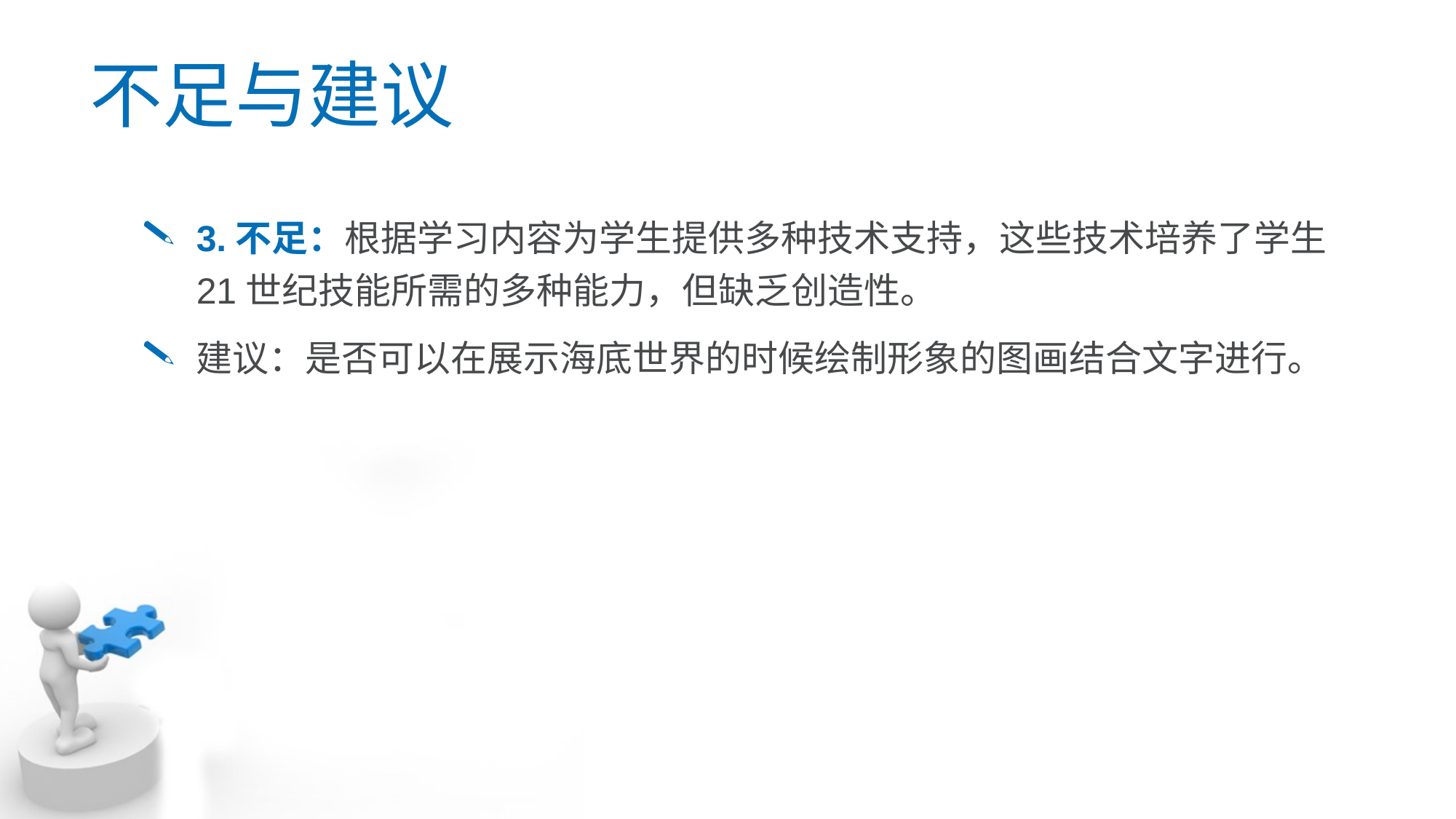

不足与建议
3.不足：根据学习内容为学生提供多种技术支持，这些技术培养了学生21世纪技能所需的多种能力，但缺乏创造性。
建议：是否可以在展示海底世界的时候绘制形象的图画结合文字进行。